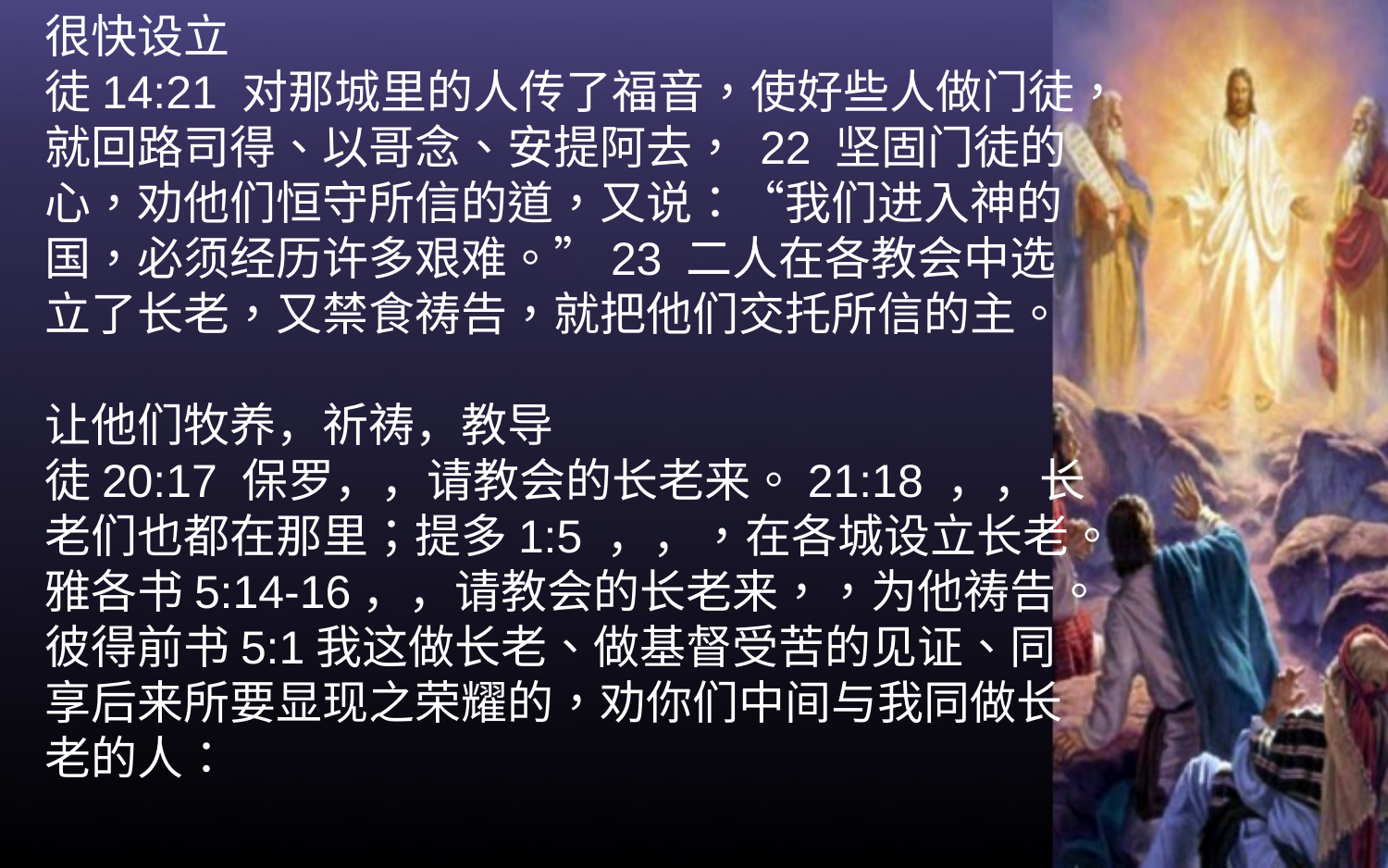

很快设立
徒14:21 对那城里的人传了福音，使好些人做门徒，就回路司得、以哥念、安提阿去， 22 坚固门徒的心，劝他们恒守所信的道，又说：“我们进入神的国，必须经历许多艰难。”23 二人在各教会中选立了长老，又禁食祷告，就把他们交托所信的主。

让他们牧养，祈祷，教导
徒20:17 保罗，，请教会的长老来。21:18 ，，长老们也都在那里；提多1:5 ，，，在各城设立长老。雅各书5:14-16，，请教会的长老来，，为他祷告。彼得前书5:1我这做长老、做基督受苦的见证、同享后来所要显现之荣耀的，劝你们中间与我同做长老的人：